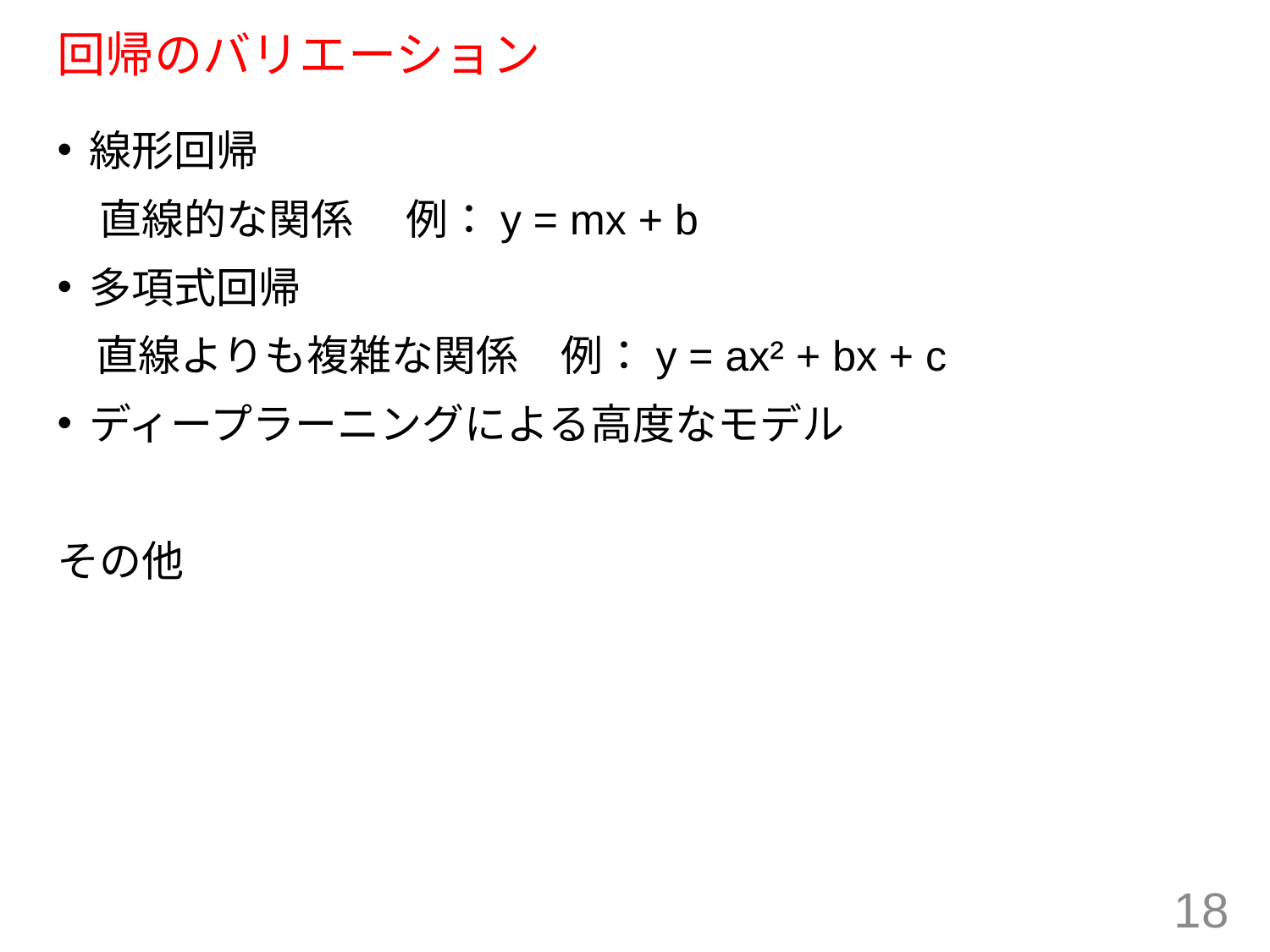

# 回帰のバリエーション
線形回帰
　直線的な関係　 例：y = mx + b
多項式回帰
   直線よりも複雑な関係　例：y = ax² + bx + c
ディープラーニングによる高度なモデル

その他
18